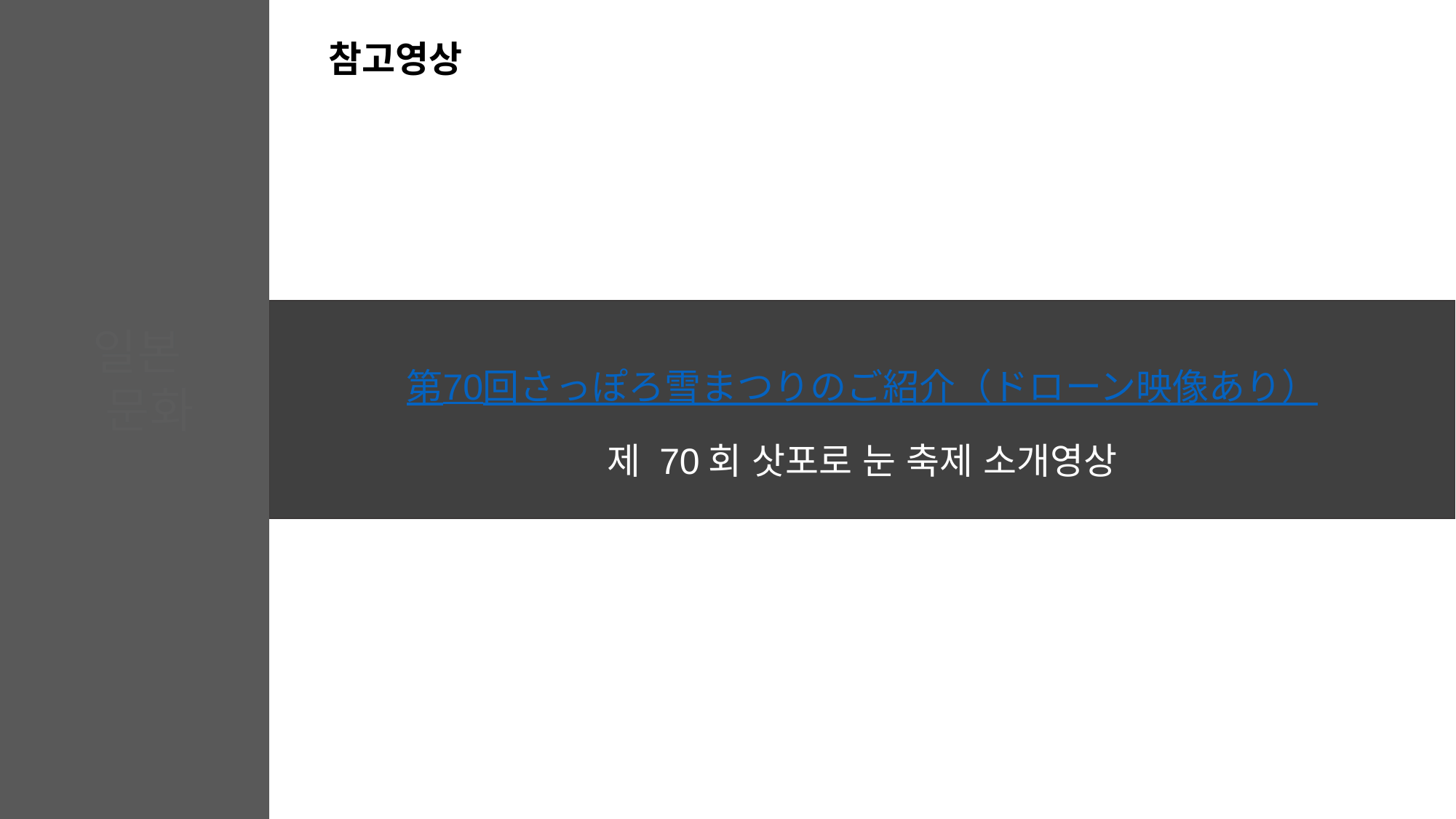

참고영상
第70回さっぽろ雪まつりのご紹介（ドローン映像あり）
제 70회 삿포로 눈 축제 소개영상
일본
 문화
# 삿포로 눈 축제